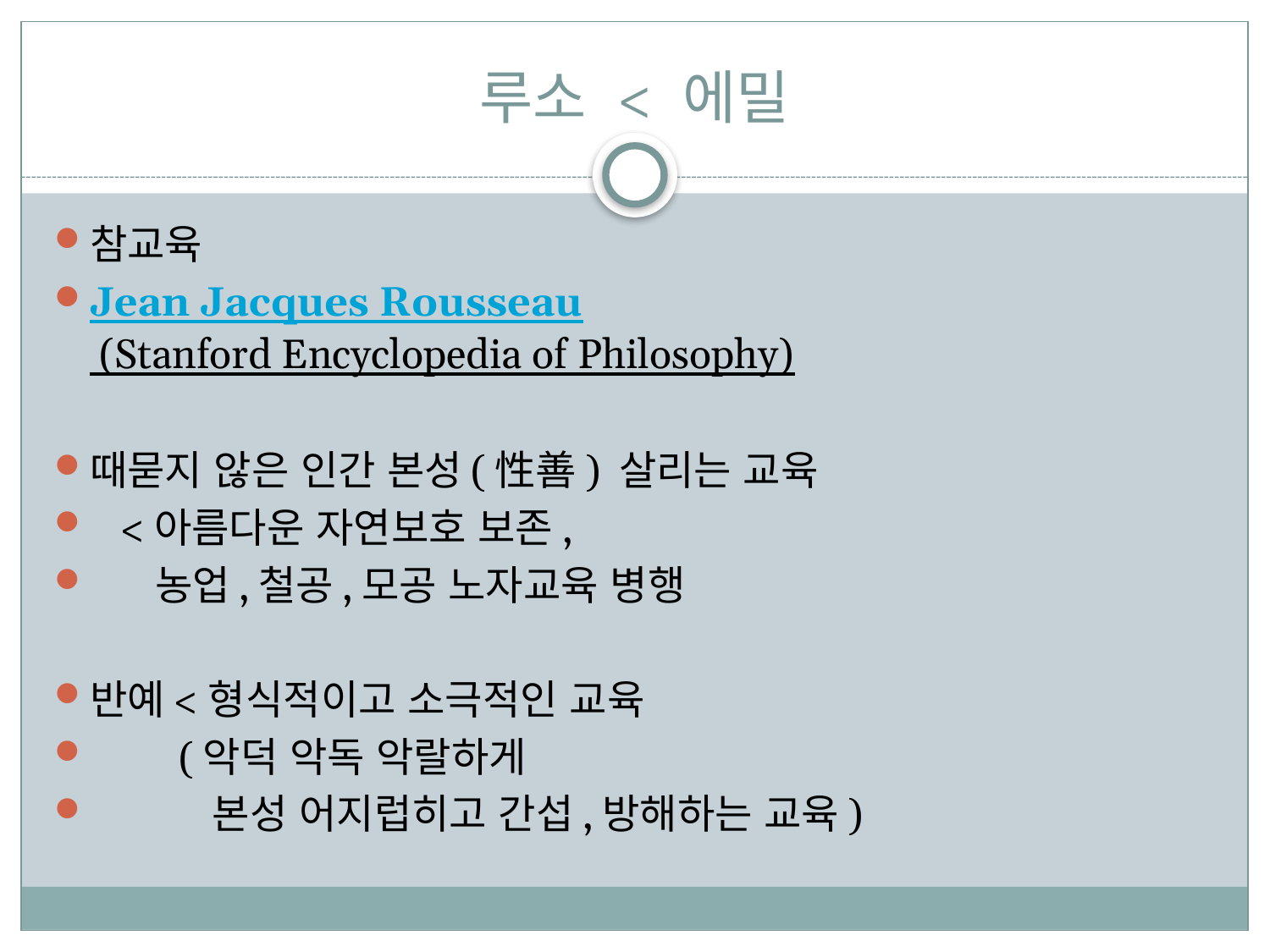

# 루소 < 에밀
참교육
Jean Jacques Rousseau (Stanford Encyclopedia of Philosophy)

때묻지 않은 인간 본성(性善) 살리는 교육
   <아름다운 자연보호 보존,
     농업,철공,모공 노자교육 병행

반예<형식적이고 소극적인 교육
         (악덕 악독 악랄하게
          본성 어지럽히고 간섭,방해하는 교육)